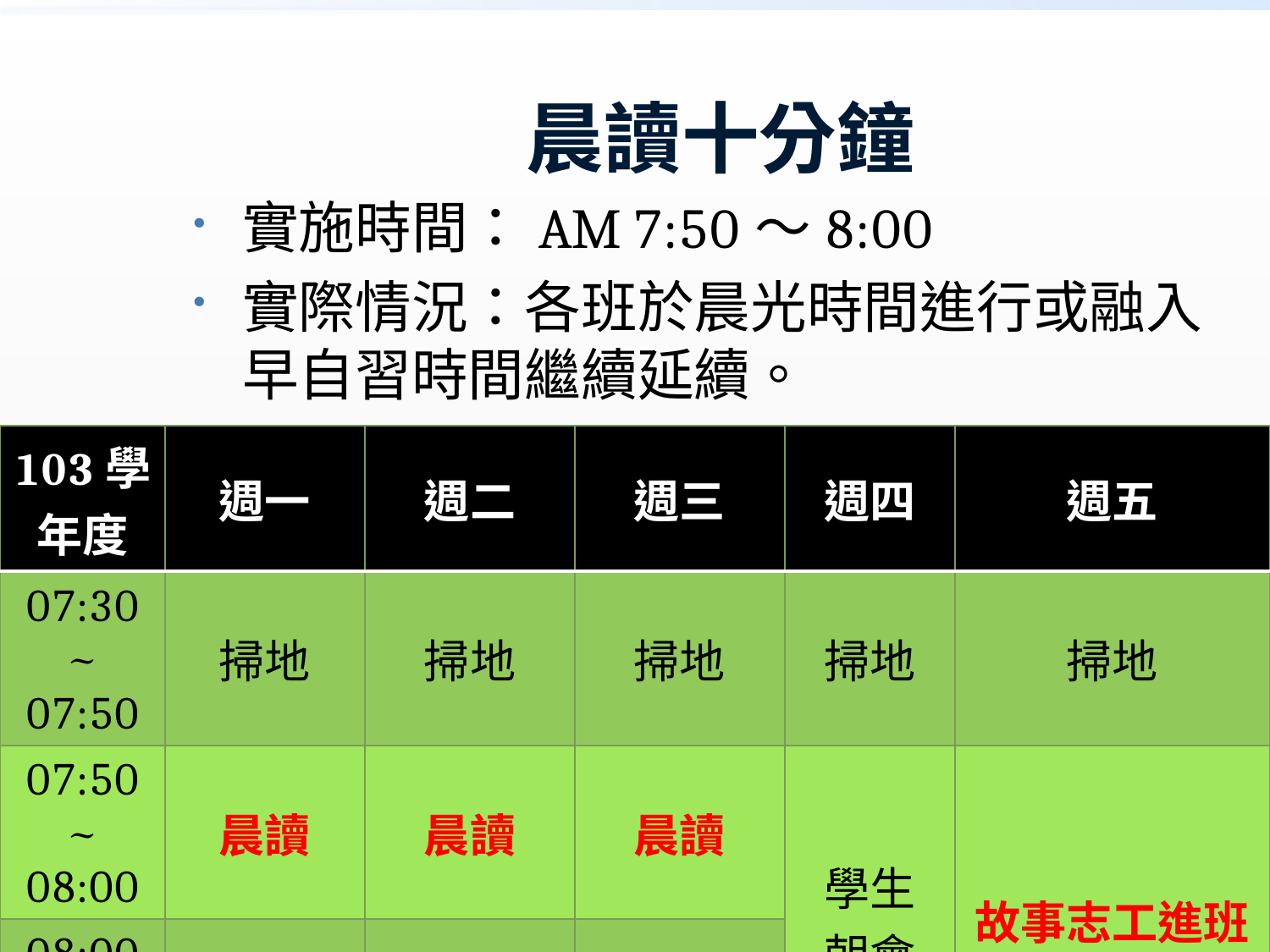

# 晨讀十分鐘
實施時間：AM 7:50～8:00
實際情況：各班於晨光時間進行或融入早自習時間繼續延續。
| 103學年度 | 週一 | 週二 | 週三 | 週四 | 週五 |
| --- | --- | --- | --- | --- | --- |
| 07:30~ 07:50 | 掃地 | 掃地 | 掃地 | 掃地 | 掃地 |
| 07:50~ 08:00 | 晨讀 | 晨讀 | 晨讀 | 學生 朝會 | 故事志工進班 |
| 08:00~ 08:30 | 早自習 | 早自習 | 早自習 |  |  |